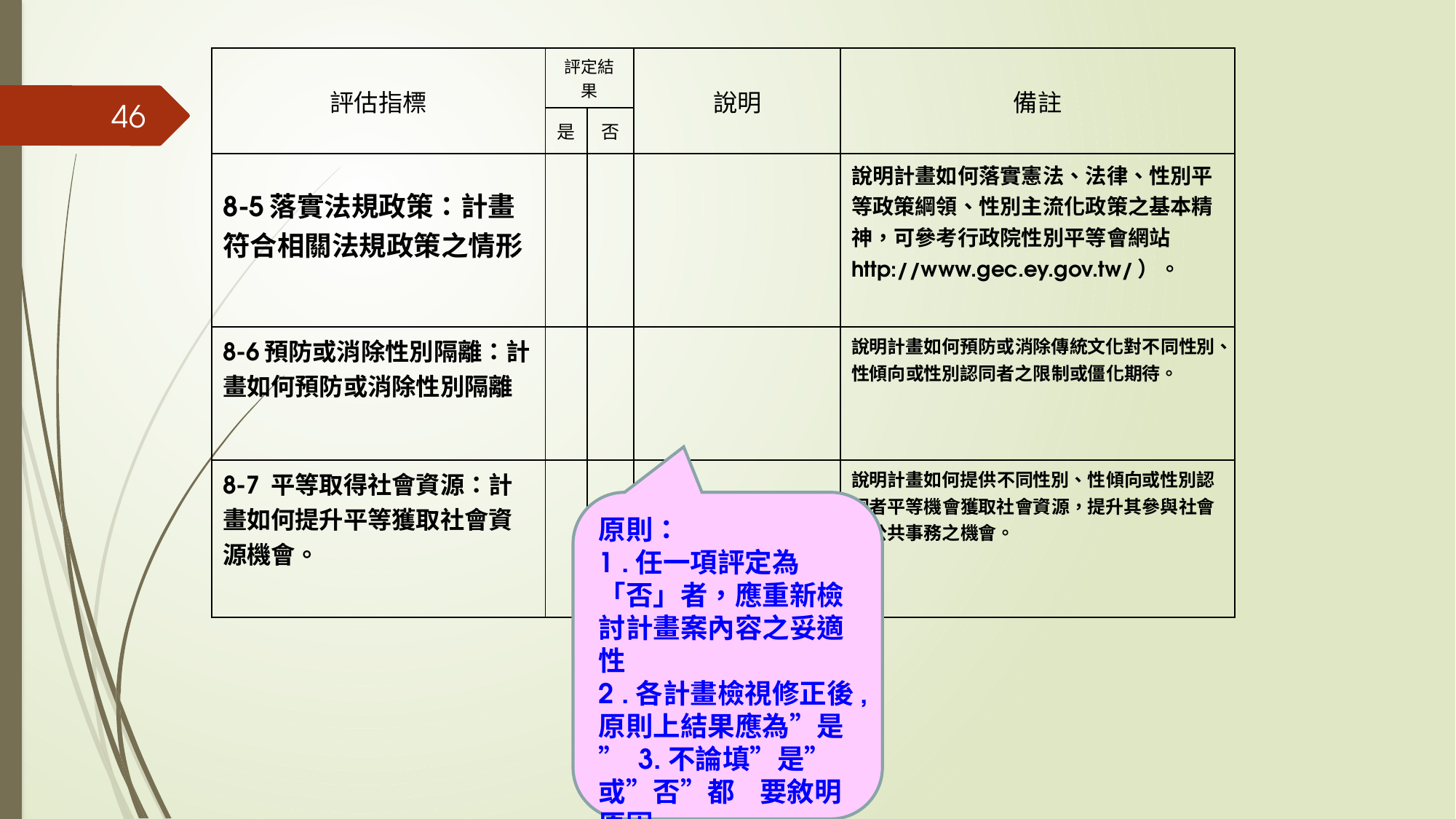

| 評估指標 | 評定結果 |  | 說明 | 備註 |
| --- | --- | --- | --- | --- |
|  | 是 | 否 |  |  |
| 8-5落實法規政策：計畫符合相關法規政策之情形 |  |  |  | 說明計畫如何落實憲法、法律、性別平等政策綱領、性別主流化政策之基本精神，可參考行政院性別平等會網站http://www.gec.ey.gov.tw/）。 |
| 8-6預防或消除性別隔離：計畫如何預防或消除性別隔離 |  |  |  | 說明計畫如何預防或消除傳統文化對不同性別、性傾向或性別認同者之限制或僵化期待。 |
| 8-7 平等取得社會資源：計畫如何提升平等獲取社會資源機會。 |  |  |  | 說明計畫如何提供不同性別、性傾向或性別認同者平等機會獲取社會資源，提升其參與社會及公共事務之機會。 |
46
原則：
1 .任一項評定為「否」者，應重新檢討計畫案內容之妥適性
2 .各計畫檢視修正後,原則上結果應為”是” 3.不論填”是”或”否”都    要敘明原因